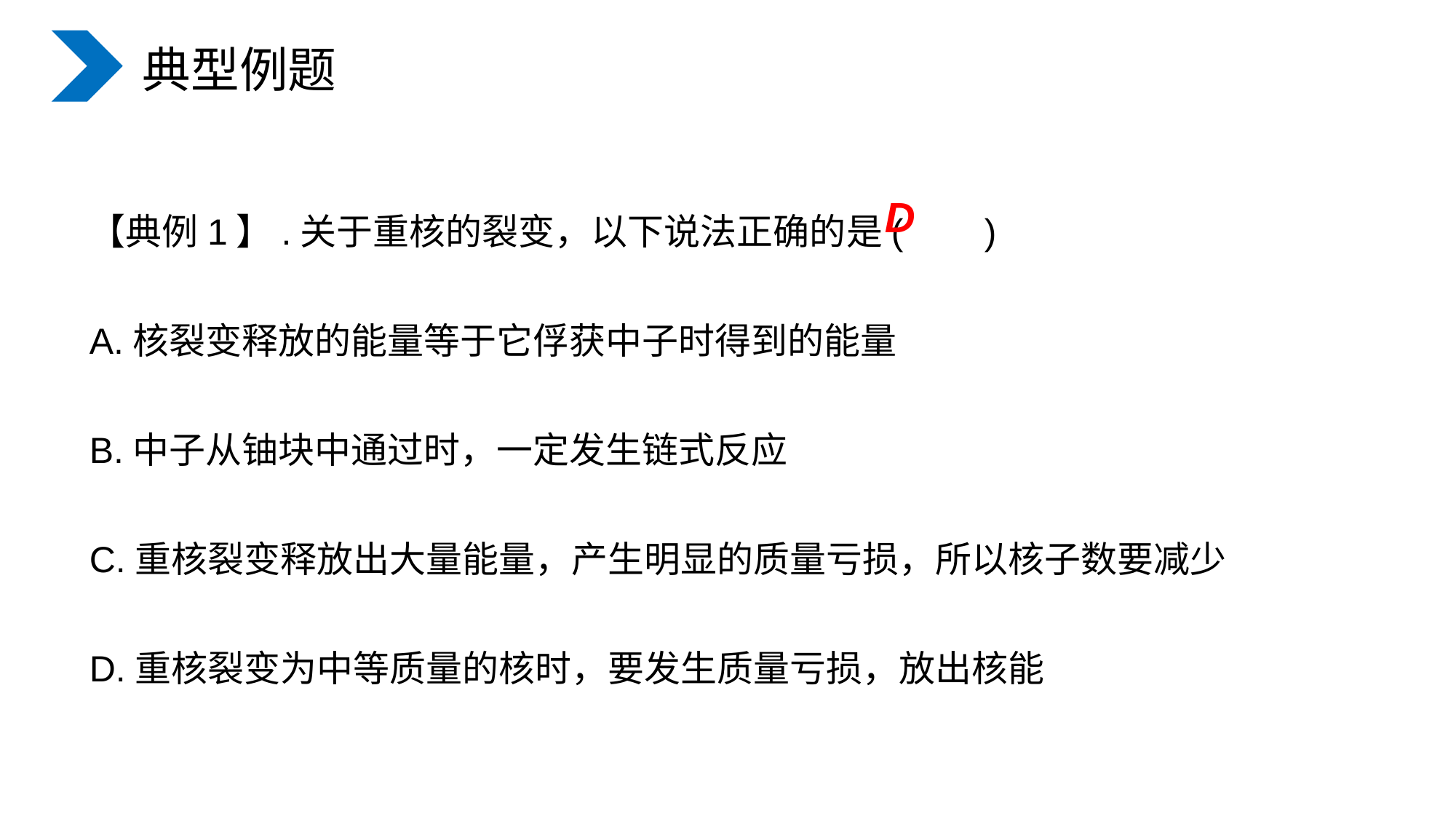

典型例题
【典例1】.关于重核的裂变，以下说法正确的是(        )
A.核裂变释放的能量等于它俘获中子时得到的能量
B.中子从铀块中通过时，一定发生链式反应
C.重核裂变释放出大量能量，产生明显的质量亏损，所以核子数要减少
D.重核裂变为中等质量的核时，要发生质量亏损，放出核能
D